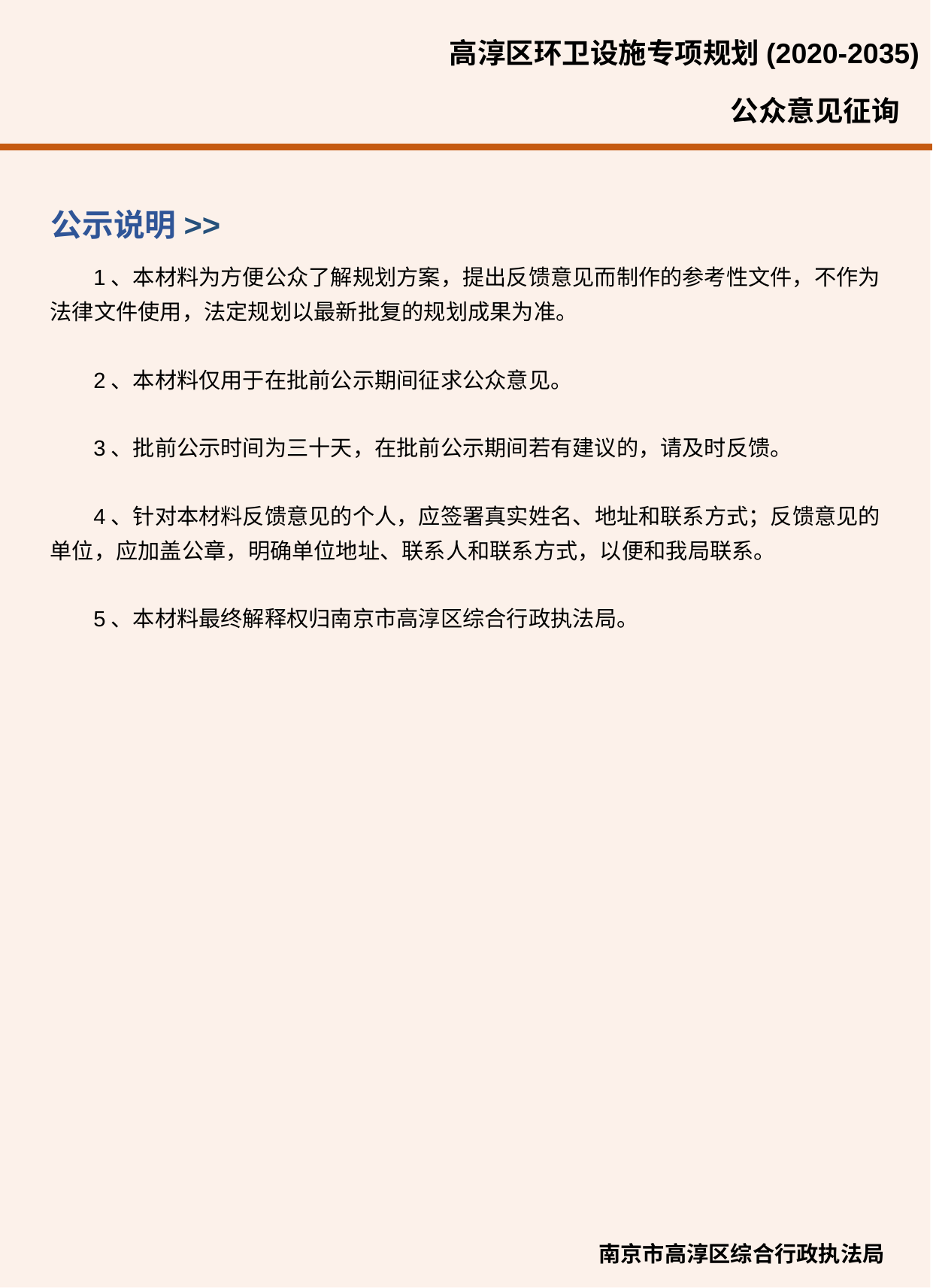

高淳区环卫设施专项规划(2020-2035)
公众意见征询
公示说明>>
       1、本材料为方便公众了解规划方案，提出反馈意见而制作的参考性文件，不作为法律文件使用，法定规划以最新批复的规划成果为准。

       2、本材料仅用于在批前公示期间征求公众意见。

       3、批前公示时间为三十天，在批前公示期间若有建议的，请及时反馈。

       4、针对本材料反馈意见的个人，应签署真实姓名、地址和联系方式；反馈意见的单位，应加盖公章，明确单位地址、联系人和联系方式，以便和我局联系。

       5、本材料最终解释权归南京市高淳区综合行政执法局。
南京市高淳区综合行政执法局